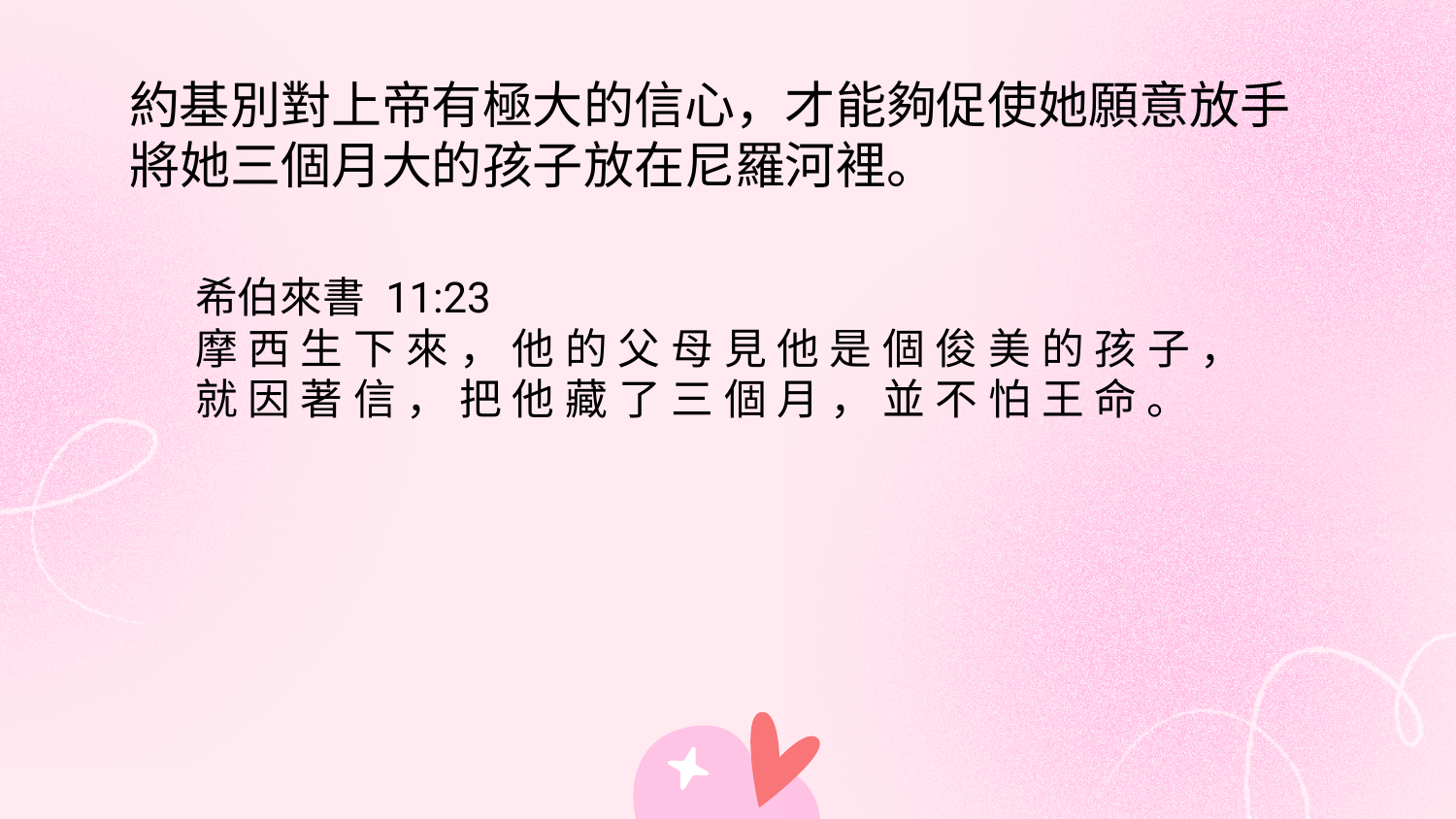

# 約基別對上帝有極大的信心，才能夠促使她願意放手將她三個月大的孩子放在尼羅河裡。
希伯來書 11:23
摩 西 生 下 來 ， 他 的 父 母 見 他 是 個 俊 美 的 孩 子 ， 就 因 著 信 ， 把 他 藏 了 三 個 月 ， 並 不 怕 王 命 。